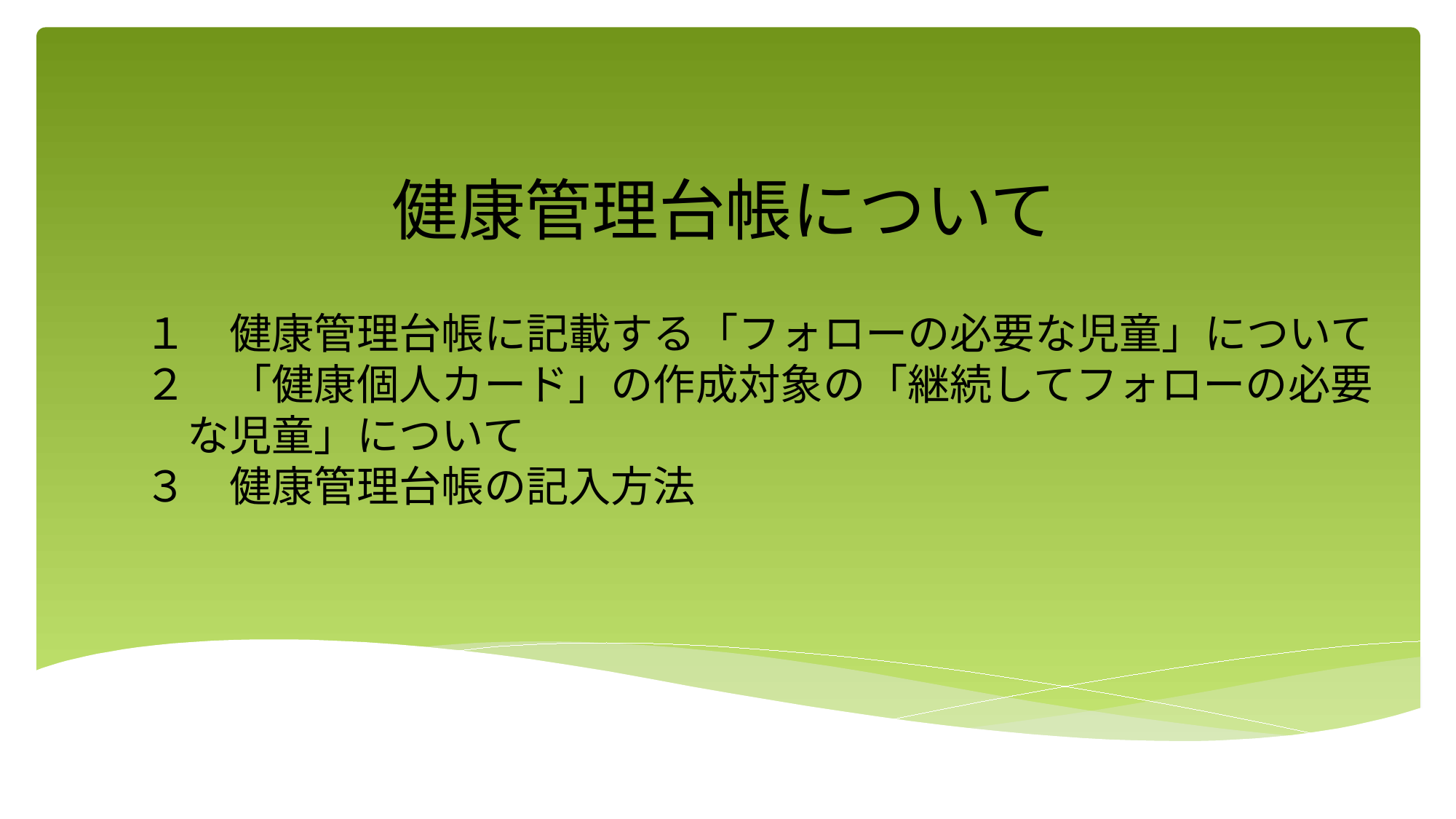

# 健康管理台帳について
１　健康管理台帳に記載する「フォローの必要な児童」について
２　「健康個人カード」の作成対象の「継続してフォローの必要
　な児童」について
３　健康管理台帳の記入方法